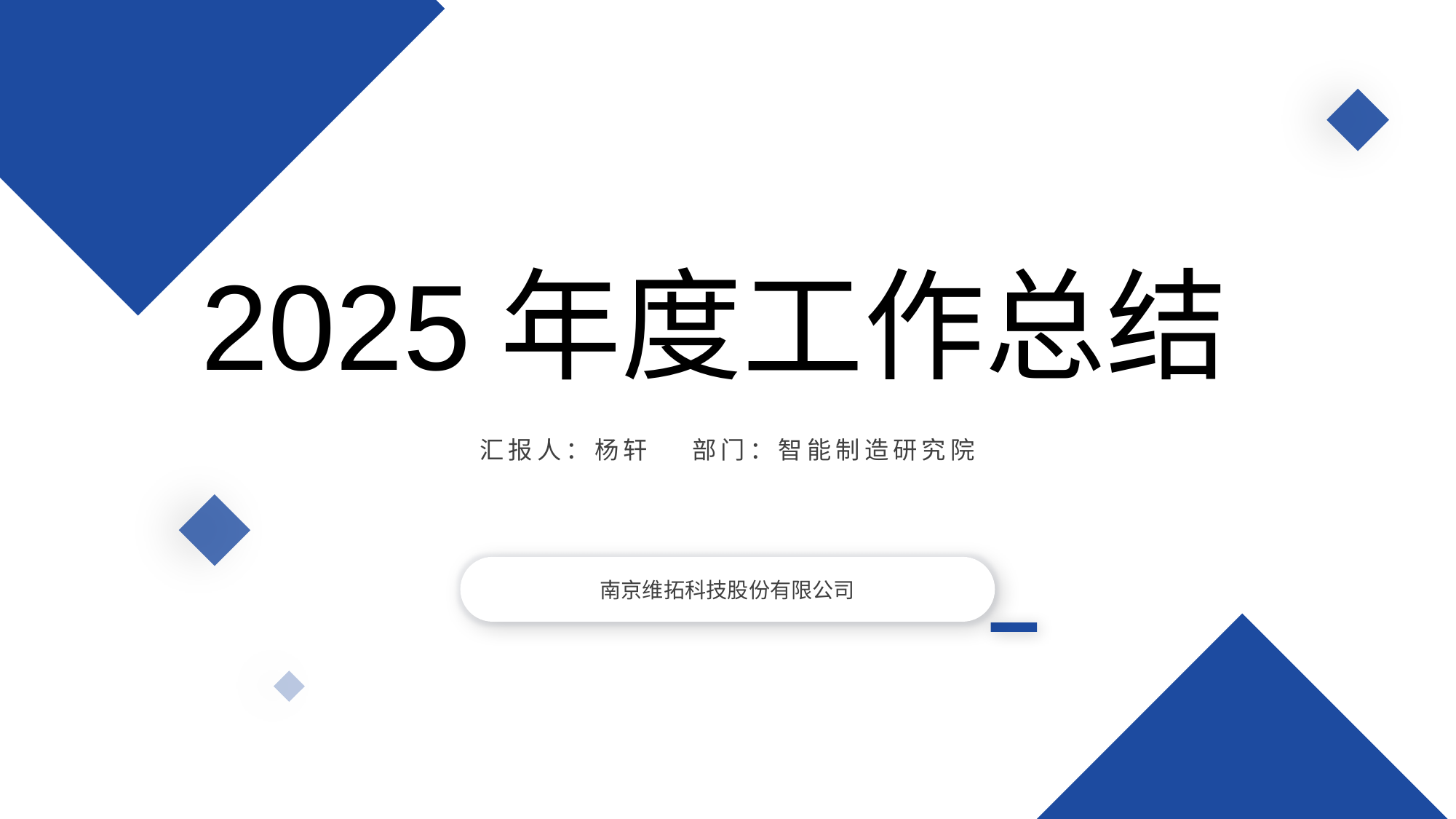

2025年度工作总结
汇报人：杨轩    部门：智能制造研究院
南京维拓科技股份有限公司